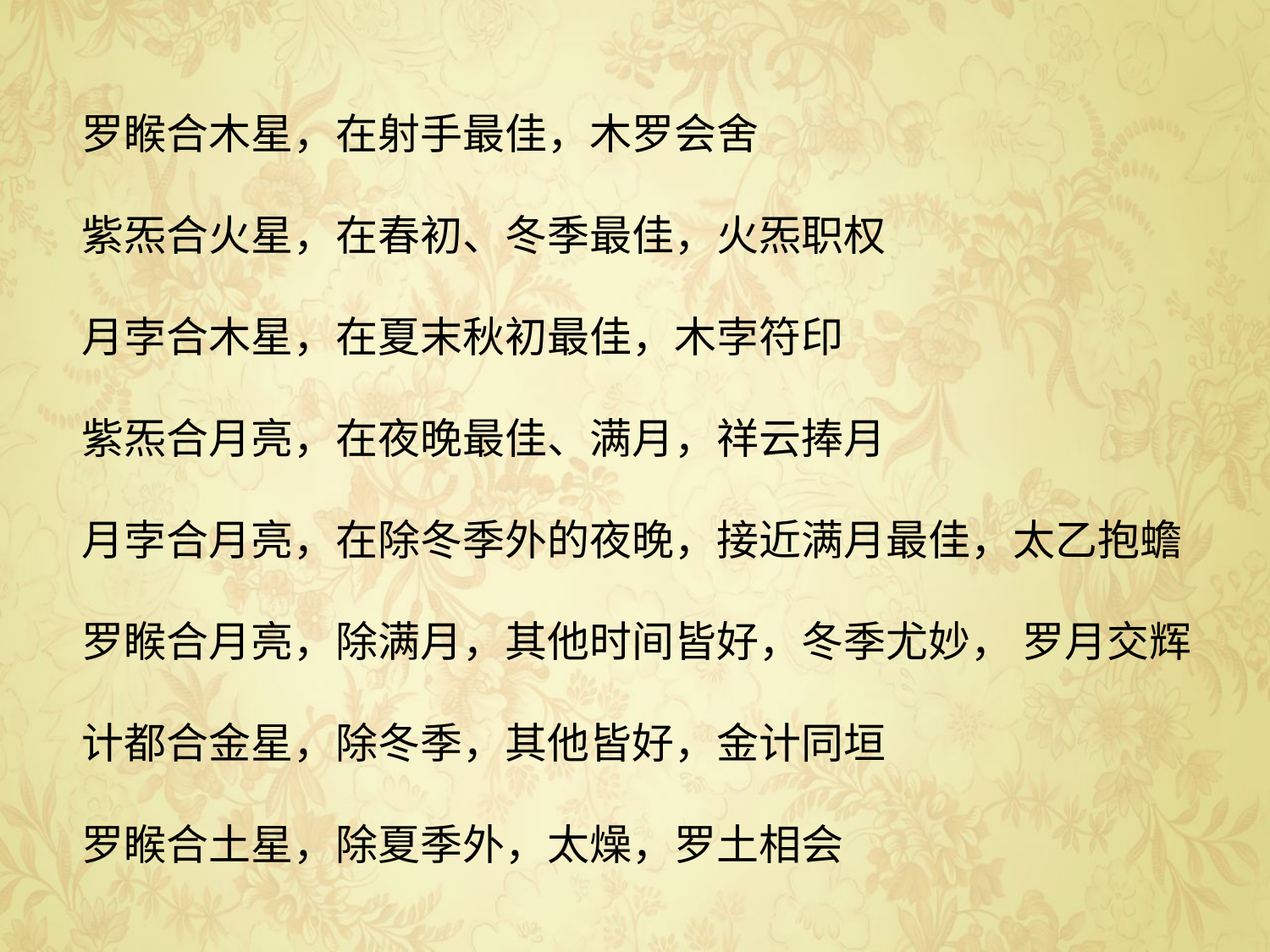

罗睺合木星，在射手最佳，木罗会舍

紫炁合火星，在春初、冬季最佳，火炁职权

月孛合木星，在夏末秋初最佳，木孛符印

紫炁合月亮，在夜晚最佳、满月，祥云捧月

月孛合月亮，在除冬季外的夜晚，接近满月最佳，太乙抱蟾

罗睺合月亮，除满月，其他时间皆好，冬季尤妙， 罗月交辉

计都合金星，除冬季，其他皆好，金计同垣

罗睺合土星，除夏季外，太燥，罗土相会